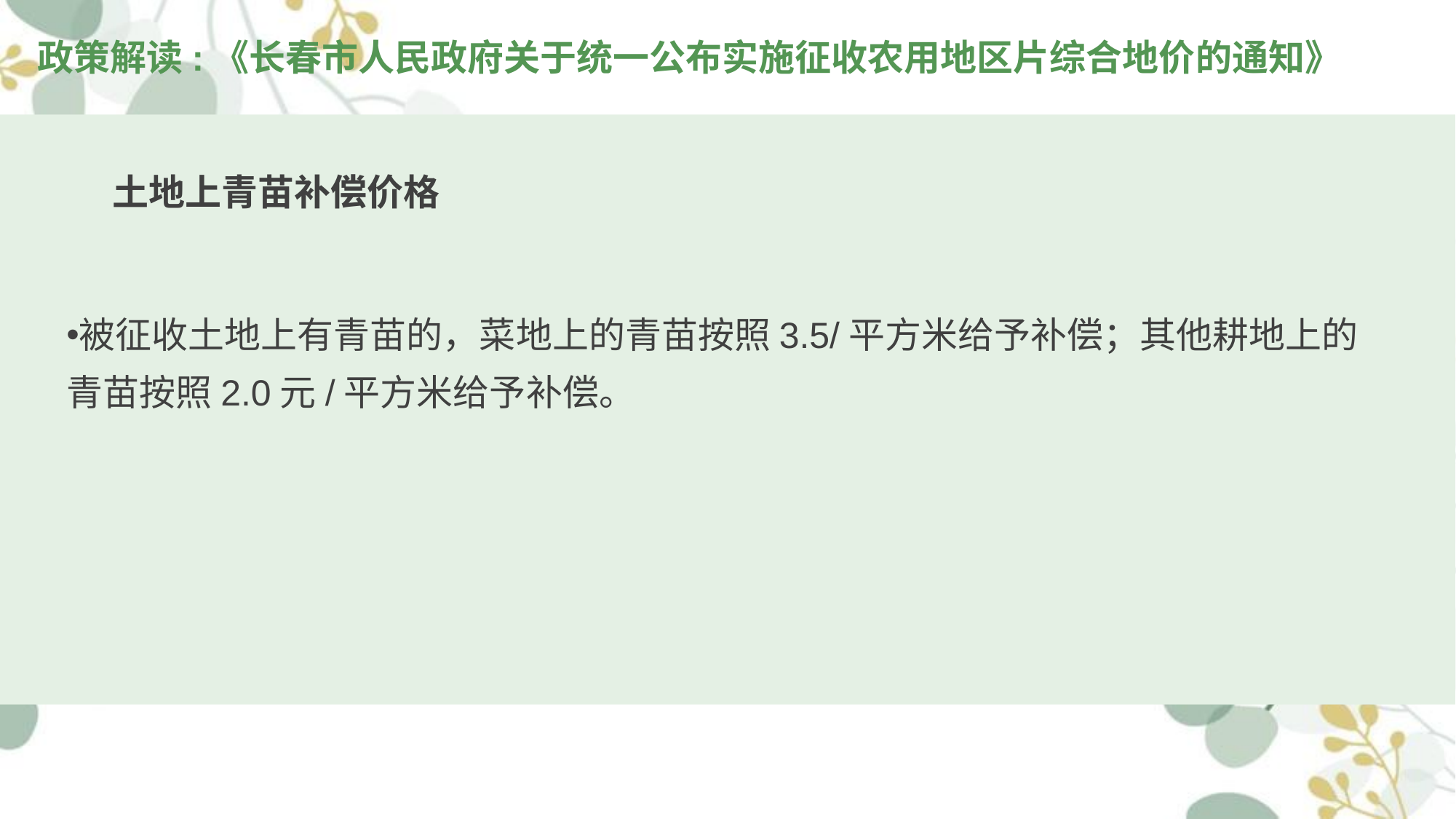

政策解读:《长春市人民政府关于统一公布实施征收农用地区片综合地价的通知》
# 土地上青苗补偿价格

被征收土地上有青苗的，菜地上的青苗按照3.5/平方米给予补偿；其他耕地上的青苗按照2.0元/平方米给予补偿。